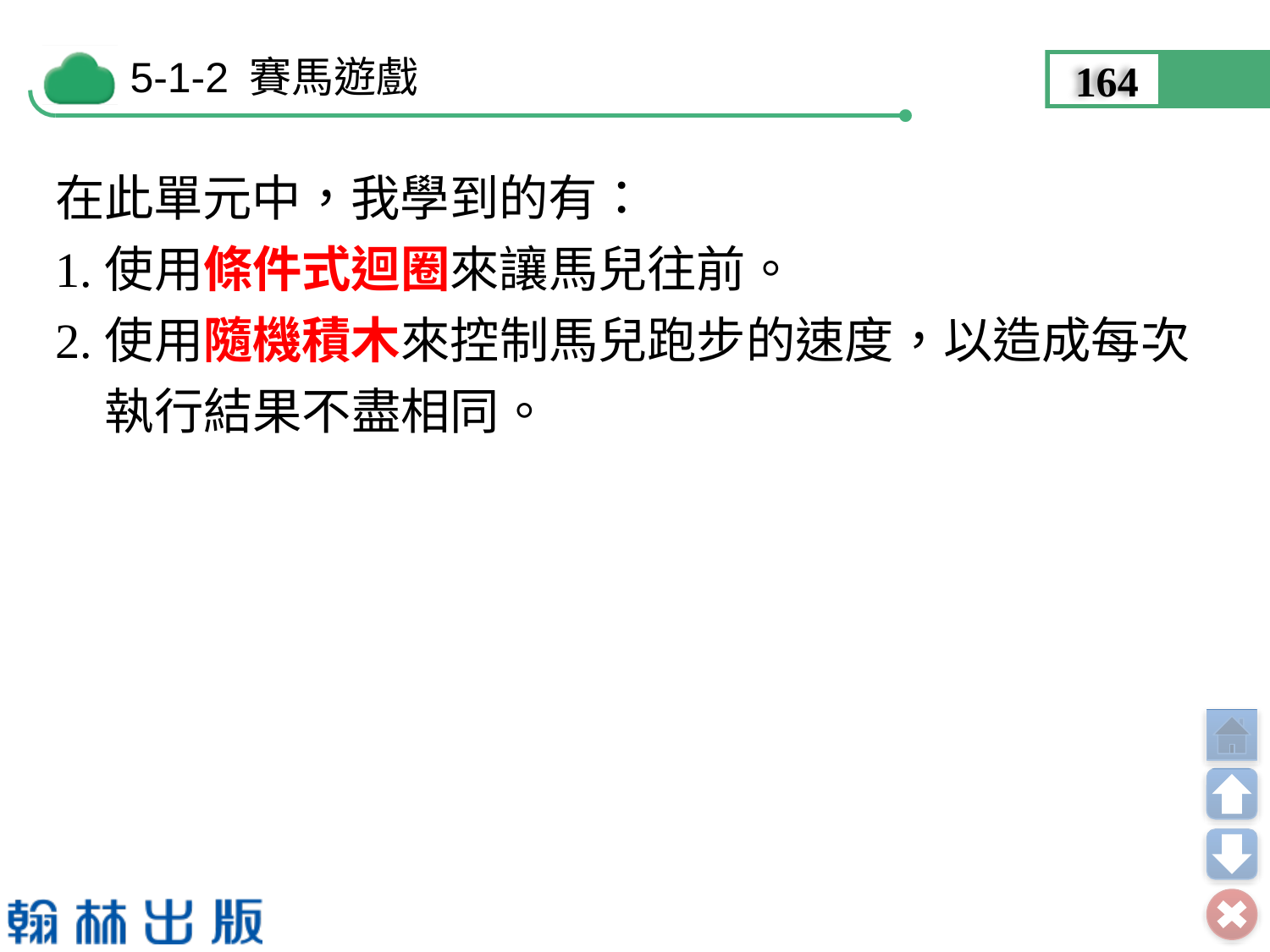

164
在此單元中，我學到的有：
1.	使用條件式迴圈來讓馬兒往前。
2.	使用隨機積木來控制馬兒跑步的速度，以造成每次執行結果不盡相同。